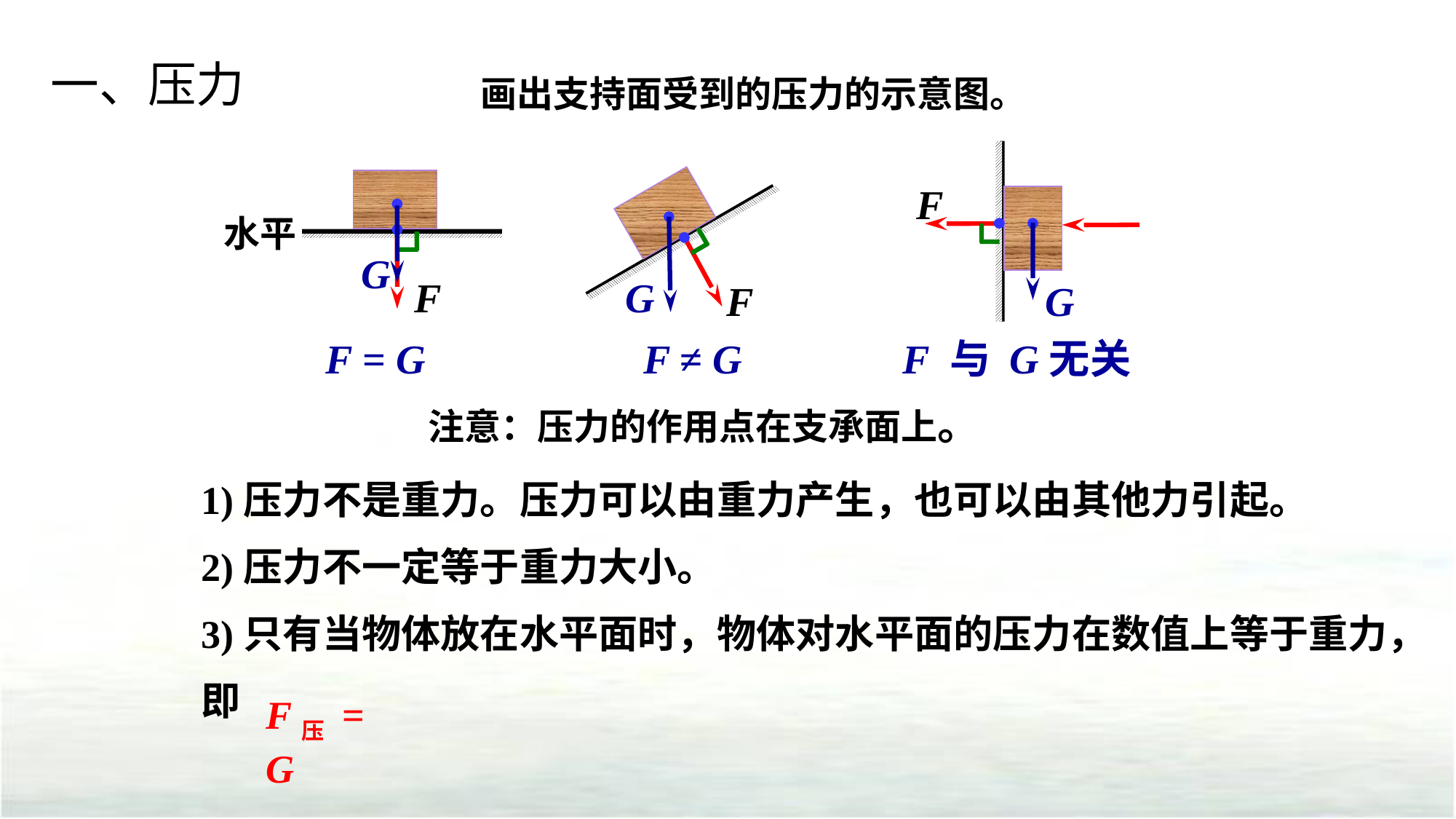

一、压力
画出支持面受到的压力的示意图。

F

水平

G
F
G
F
G
F = G
F ≠ G
F 与 G无关
注意：压力的作用点在支承面上。
1)压力不是重力。压力可以由重力产生，也可以由其他力引起。
2)压力不一定等于重力大小。
3)只有当物体放在水平面时，物体对水平面的压力在数值上等于重力，
即
F压 = G